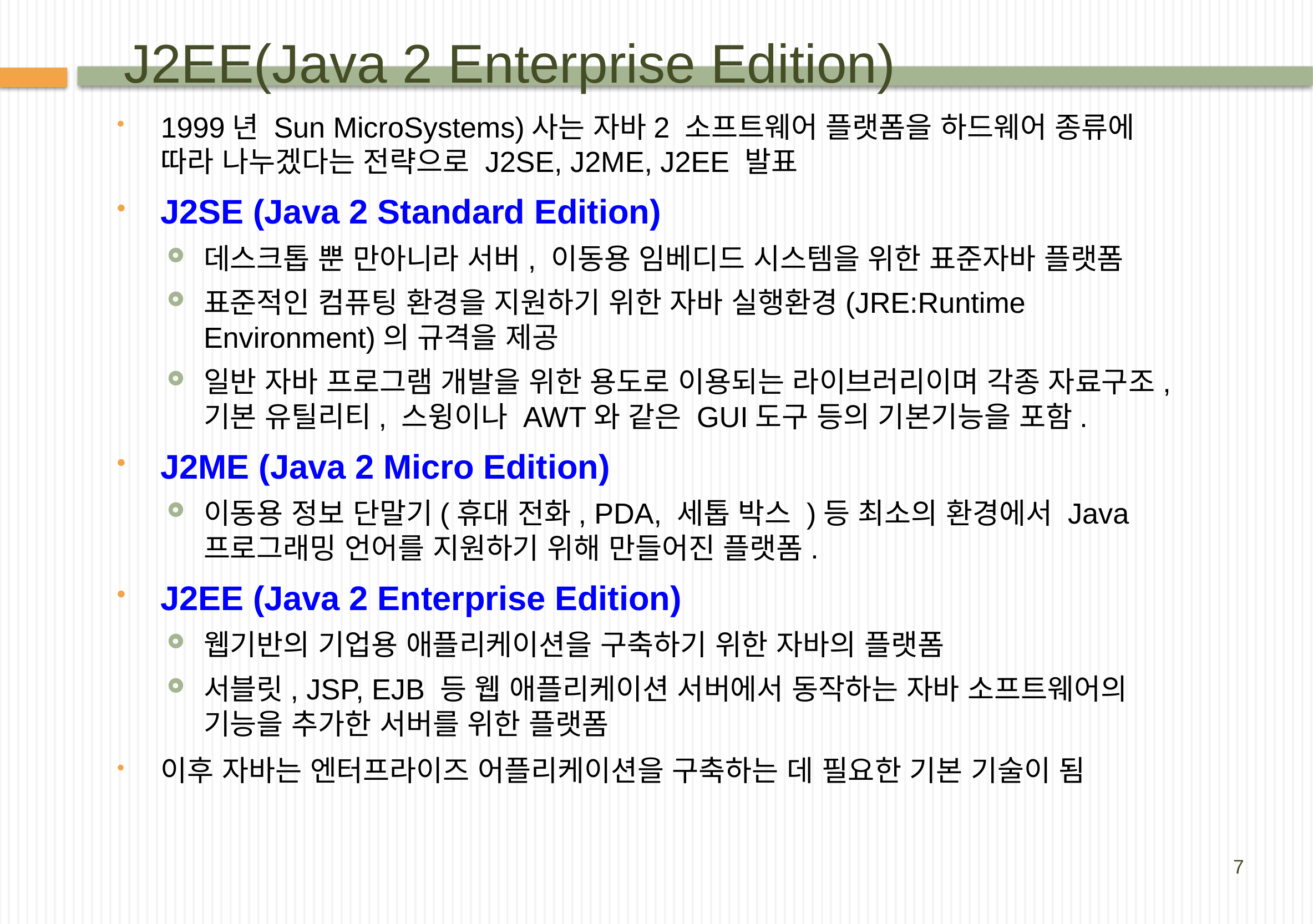

# J2EE(Java 2 Enterprise Edition)
1999년 Sun MicroSystems)사는 자바2 소프트웨어 플랫폼을 하드웨어 종류에 따라 나누겠다는 전략으로 J2SE, J2ME, J2EE 발표
J2SE (Java 2 Standard Edition)
데스크톱 뿐 만아니라 서버, 이동용 임베디드 시스템을 위한 표준자바 플랫폼
표준적인 컴퓨팅 환경을 지원하기 위한 자바 실행환경(JRE:Runtime Environment)의 규격을 제공
일반 자바 프로그램 개발을 위한 용도로 이용되는 라이브러리이며 각종 자료구조, 기본 유틸리티, 스윙이나 AWT와 같은 GUI도구 등의 기본기능을 포함.
J2ME (Java 2 Micro Edition)
이동용 정보 단말기(휴대 전화, PDA, 세톱 박스 )등 최소의 환경에서 Java 프로그래밍 언어를 지원하기 위해 만들어진 플랫폼.
J2EE (Java 2 Enterprise Edition)
웹기반의 기업용 애플리케이션을 구축하기 위한 자바의 플랫폼
서블릿, JSP, EJB 등 웹 애플리케이션 서버에서 동작하는 자바 소프트웨어의 기능을 추가한 서버를 위한 플랫폼
이후 자바는 엔터프라이즈 어플리케이션을 구축하는 데 필요한 기본 기술이 됨

7